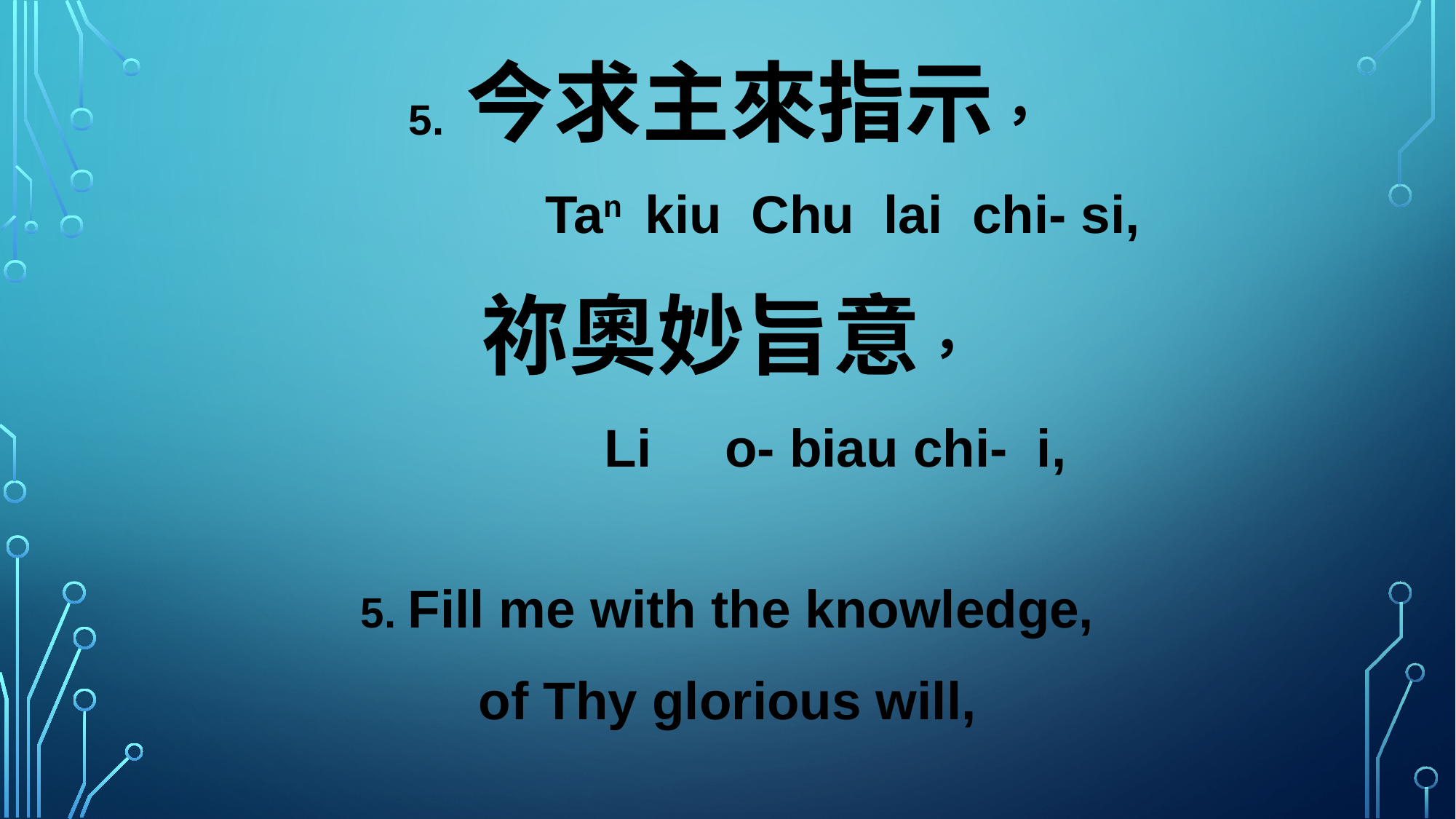

5. 今求主來指示，
                       Tan  kiu  Chu  lai  chi- si,
祢奧妙旨意，
                           Li     o- biau chi-  i,

5. Fill me with the knowledge,
of Thy glorious will,